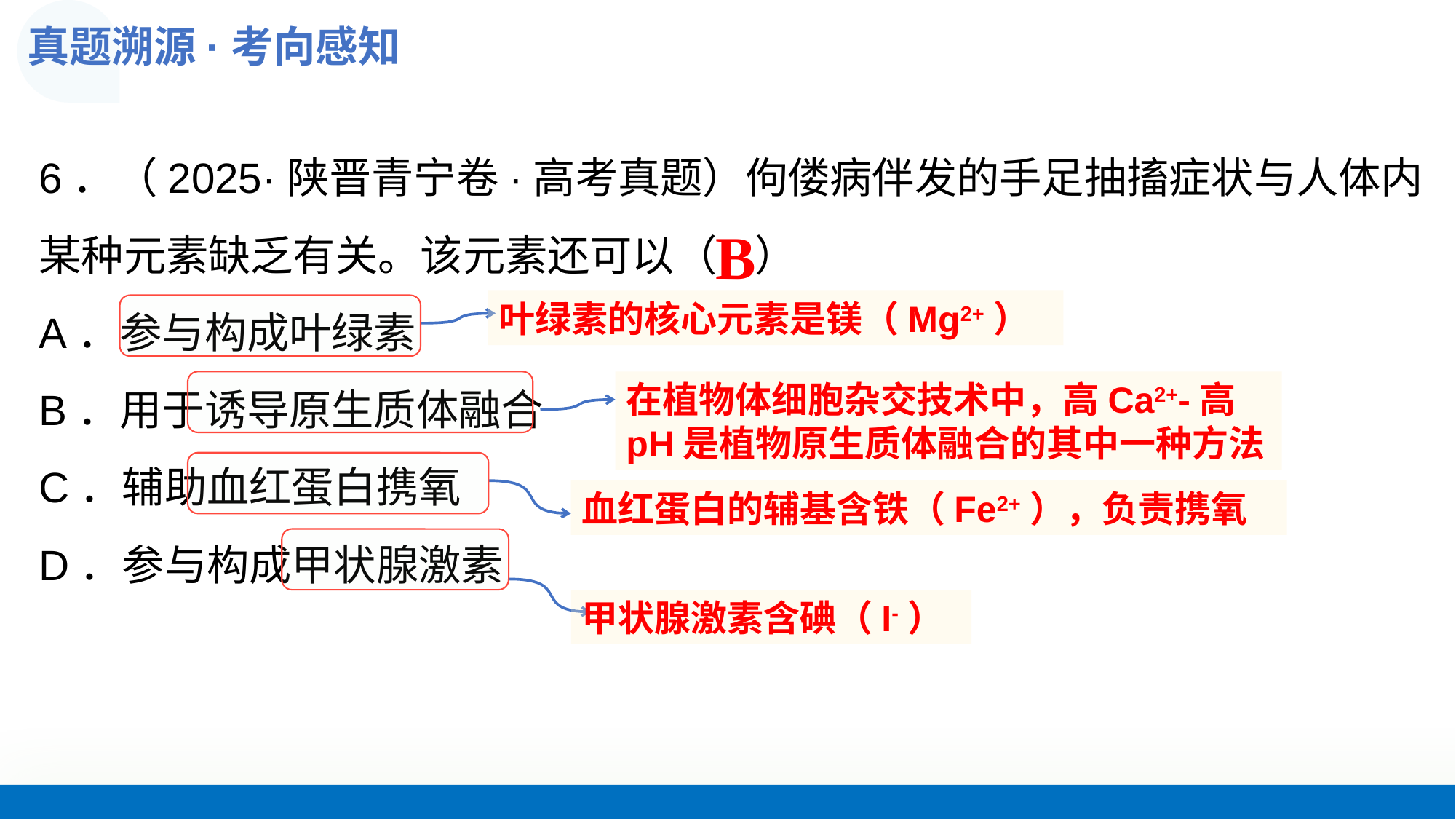

真题溯源·考向感知
6．（2025·陕晋青宁卷·高考真题）佝偻病伴发的手足抽搐症状与人体内
某种元素缺乏有关。该元素还可以（    ）
A．参与构成叶绿素
B．用于诱导原生质体融合
C．辅助血红蛋白携氧
D．参与构成甲状腺激素
B
叶绿素的核心元素是镁（Mg2+）

在植物体细胞杂交技术中，高Ca2+-高pH是植物原生质体融合的其中一种方法

血红蛋白的辅基含铁（Fe2+），负责携氧

甲状腺激素含碘（I-）